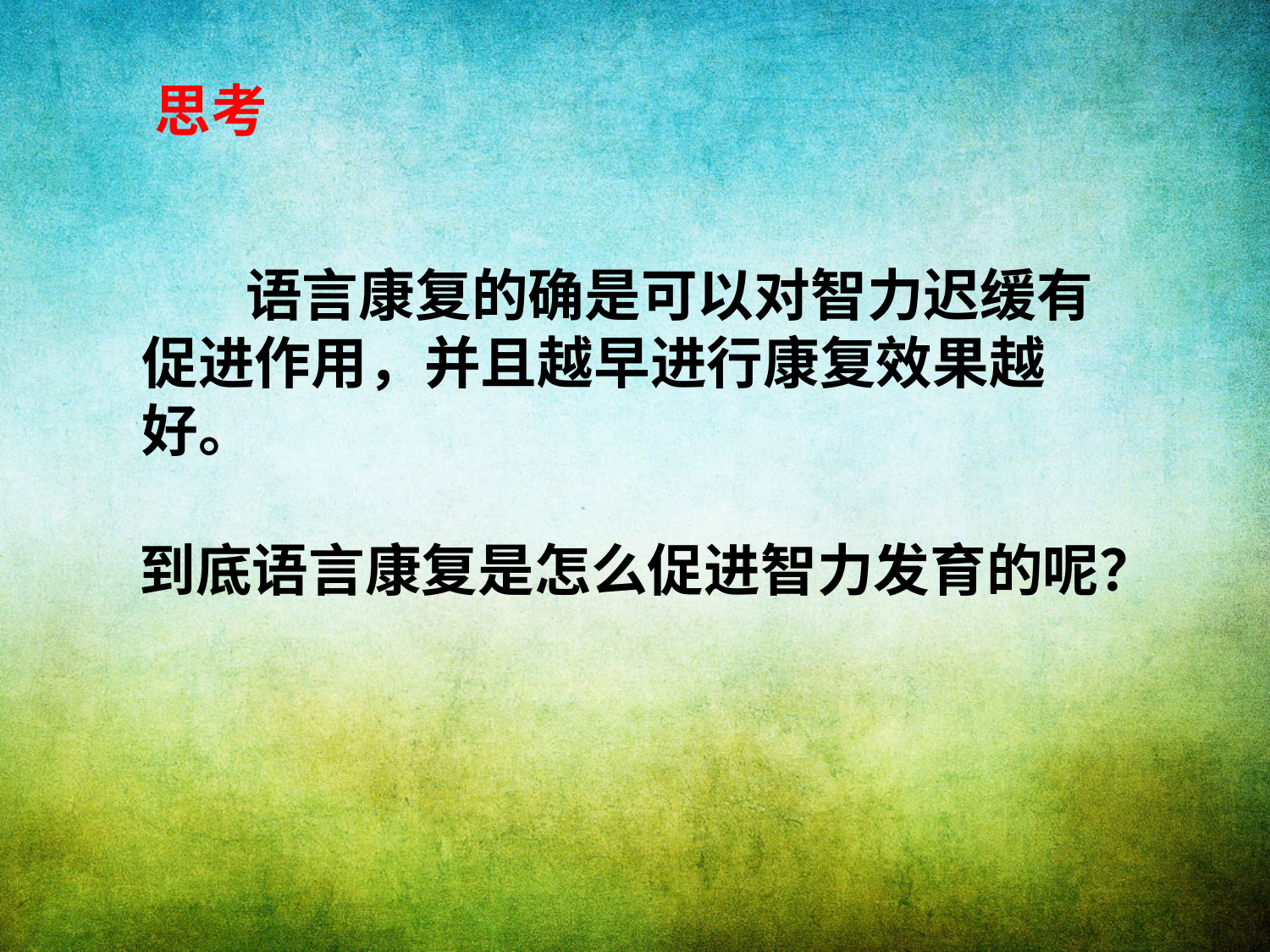

思考

       语言康复的确是可以对智力迟缓有促进作用，并且越早进行康复效果越好。
  到底语言康复是怎么促进智力发育的呢？